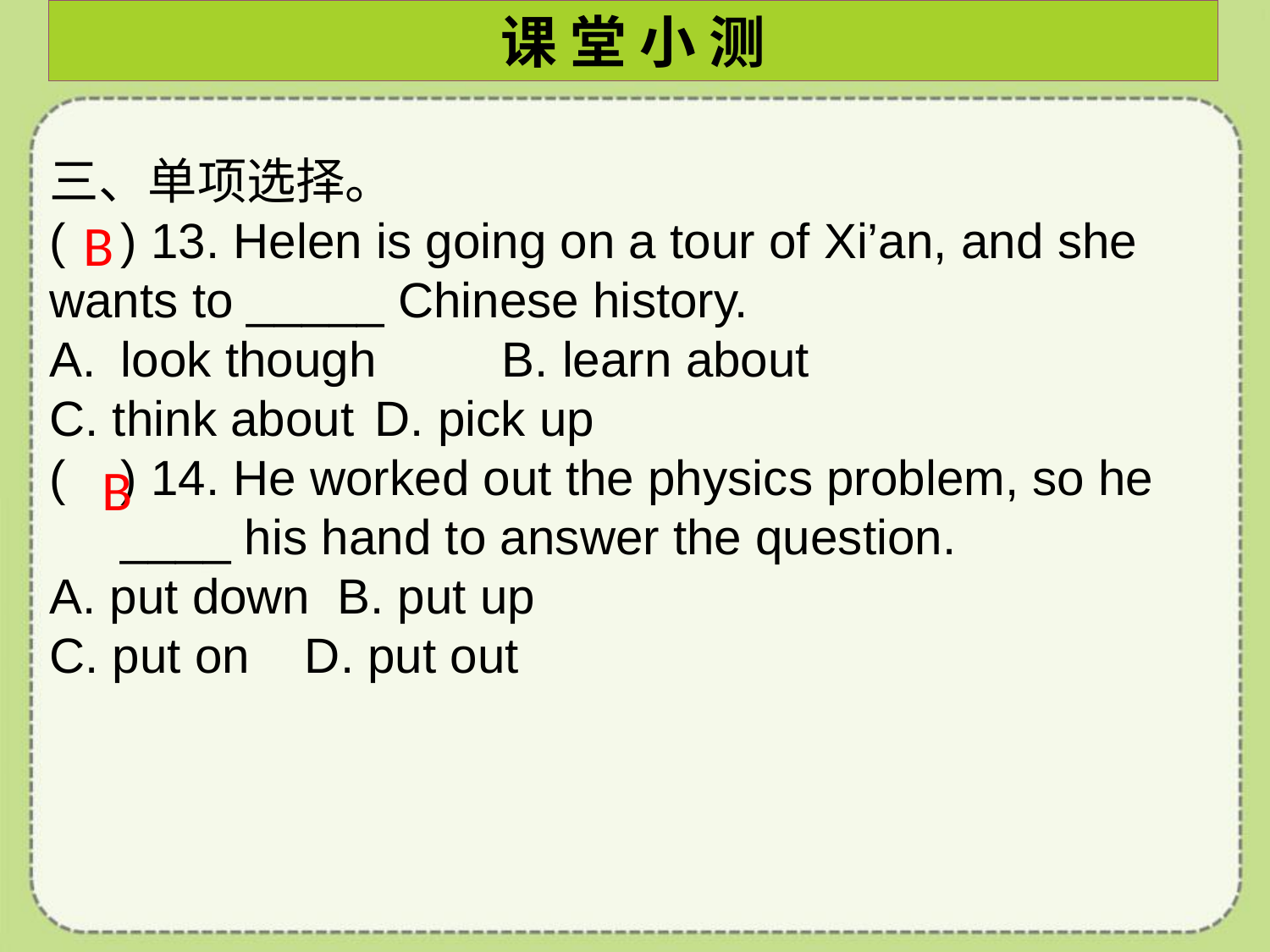

课 堂 小 测
三、单项选择。
(    ) 13. Helen is going on a tour of Xi’an, and she wants to _____ Chinese history.
look though	B. learn about
C. think about	D. pick up
(    ) 14. He worked out the physics problem, so he ____ his hand to answer the question.
A. put down  B. put up
C. put on    D. put out
B
B